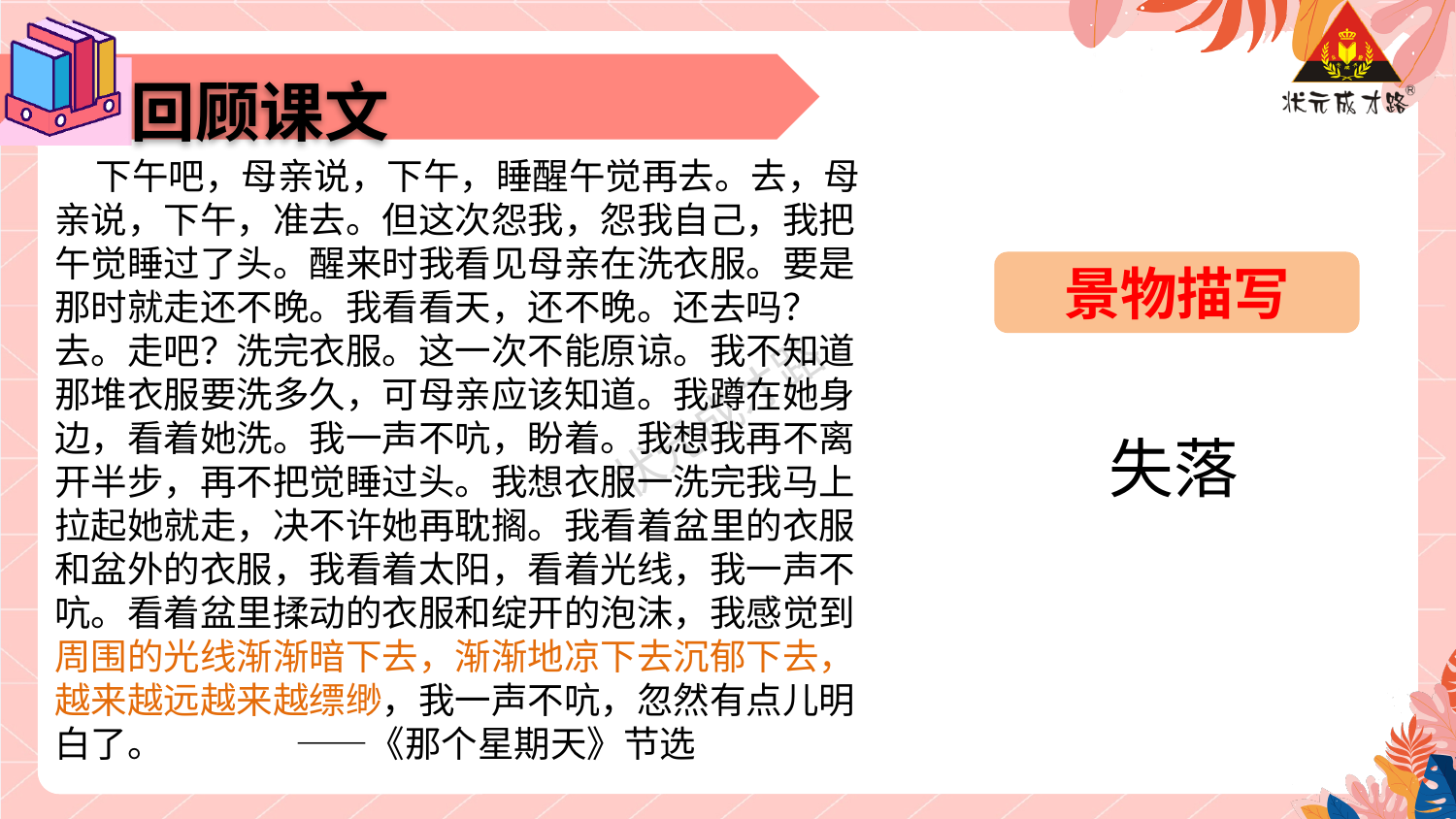

回顾课文
    下午吧，母亲说，下午，睡醒午觉再去。去，母亲说，下午，准去。但这次怨我，怨我自己，我把午觉睡过了头。醒来时我看见母亲在洗衣服。要是那时就走还不晚。我看看天，还不晚。还去吗？去。走吧？洗完衣服。这一次不能原谅。我不知道那堆衣服要洗多久，可母亲应该知道。我蹲在她身边，看着她洗。我一声不吭，盼着。我想我再不离开半步，再不把觉睡过头。我想衣服一洗完我马上拉起她就走，决不许她再耽搁。我看着盆里的衣服和盆外的衣服，我看着太阳，看着光线，我一声不吭。看着盆里揉动的衣服和绽开的泡沫，我感觉到周围的光线渐渐暗下去，渐渐地凉下去沉郁下去，越来越远越来越缥缈，我一声不吭，忽然有点儿明白了。                ——《那个星期天》节选
景物描写
失落